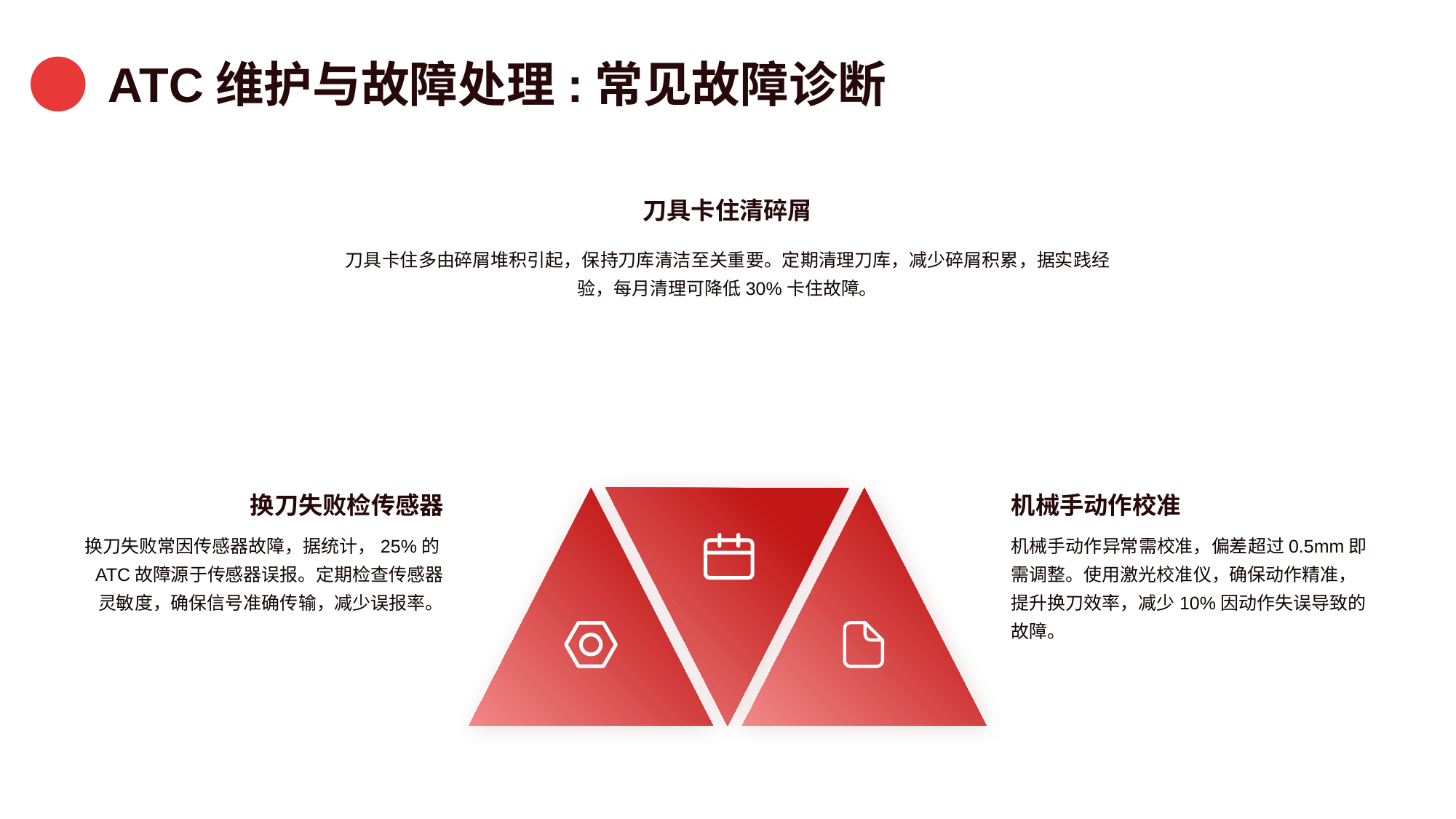

ATC维护与故障处理:常见故障诊断

刀具卡住清碎屑
刀具卡住多由碎屑堆积引起，保持刀库清洁至关重要。定期清理刀库，减少碎屑积累，据实践经验，每月清理可降低30%卡住故障。
换刀失败检传感器
机械手动作校准

换刀失败常因传感器故障，据统计，25%的ATC故障源于传感器误报。定期检查传感器灵敏度，确保信号准确传输，减少误报率。
机械手动作异常需校准，偏差超过0.5mm即需调整。使用激光校准仪，确保动作精准，提升换刀效率，减少10%因动作失误导致的故障。